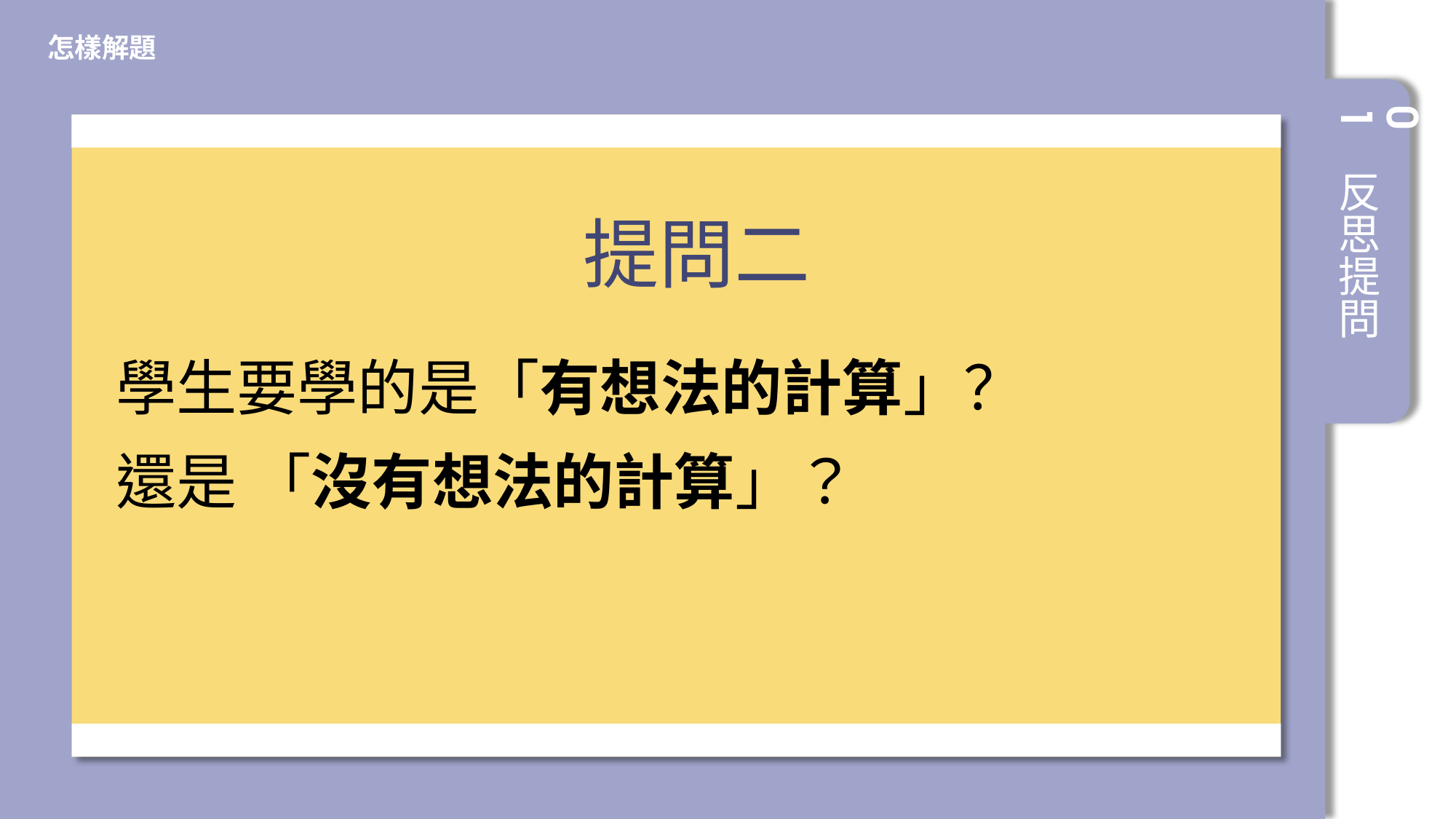

怎樣解題
01

反思提問
提問二
學生要學的是「有想法的計算」？
還是 「沒有想法的計算」？